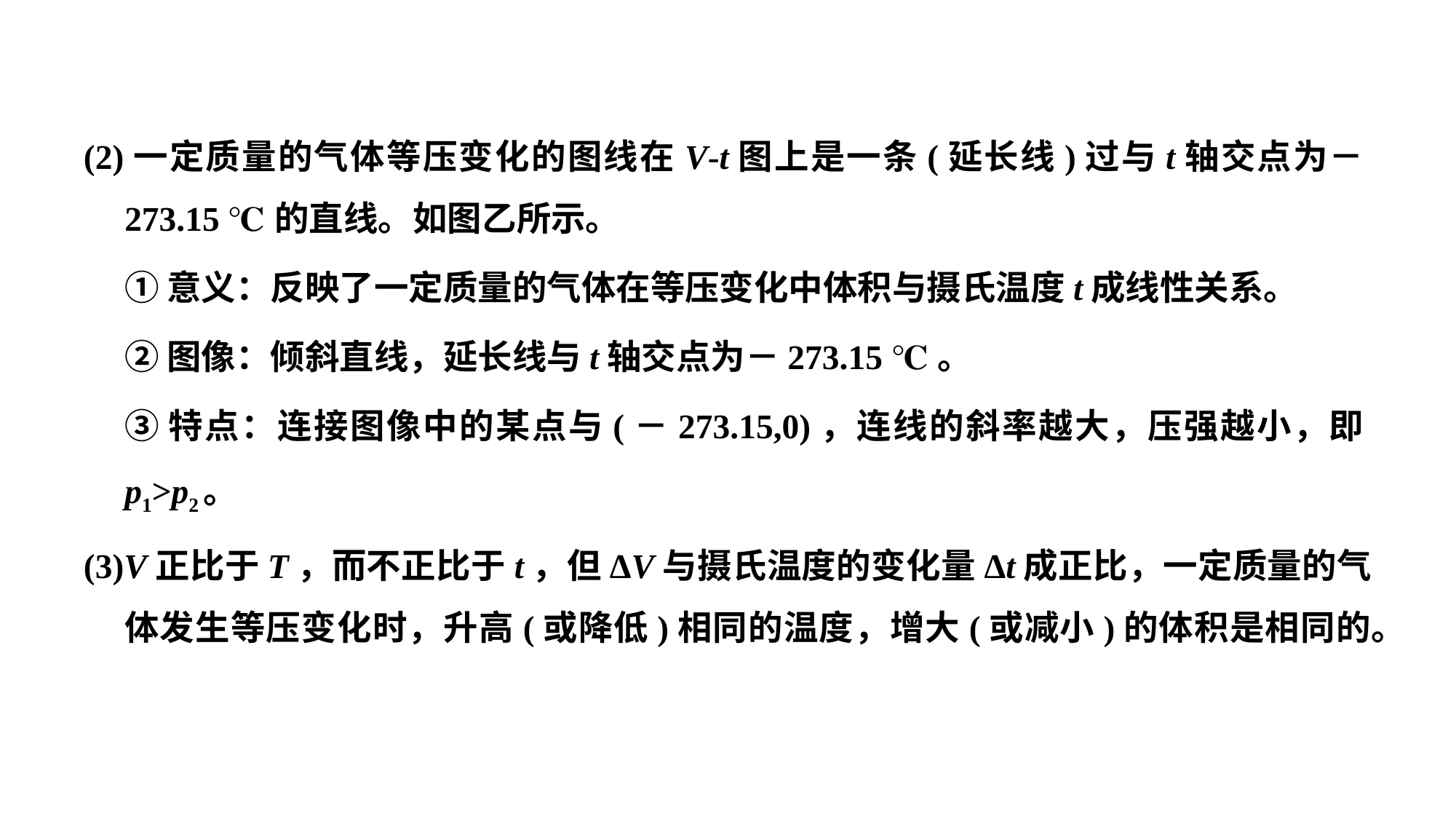

(2)一定质量的气体等压变化的图线在V-t图上是一条(延长线)过与t轴交点为－273.15 ℃的直线。如图乙所示。
①意义：反映了一定质量的气体在等压变化中体积与摄氏温度t成线性关系。
②图像：倾斜直线，延长线与t轴交点为－273.15 ℃。
③特点：连接图像中的某点与(－273.15,0)，连线的斜率越大，压强越小，即p1>p2。
(3)V正比于T，而不正比于t，但ΔV与摄氏温度的变化量Δt成正比，一定质量的气体发生等压变化时，升高(或降低)相同的温度，增大(或减小)的体积是相同的。